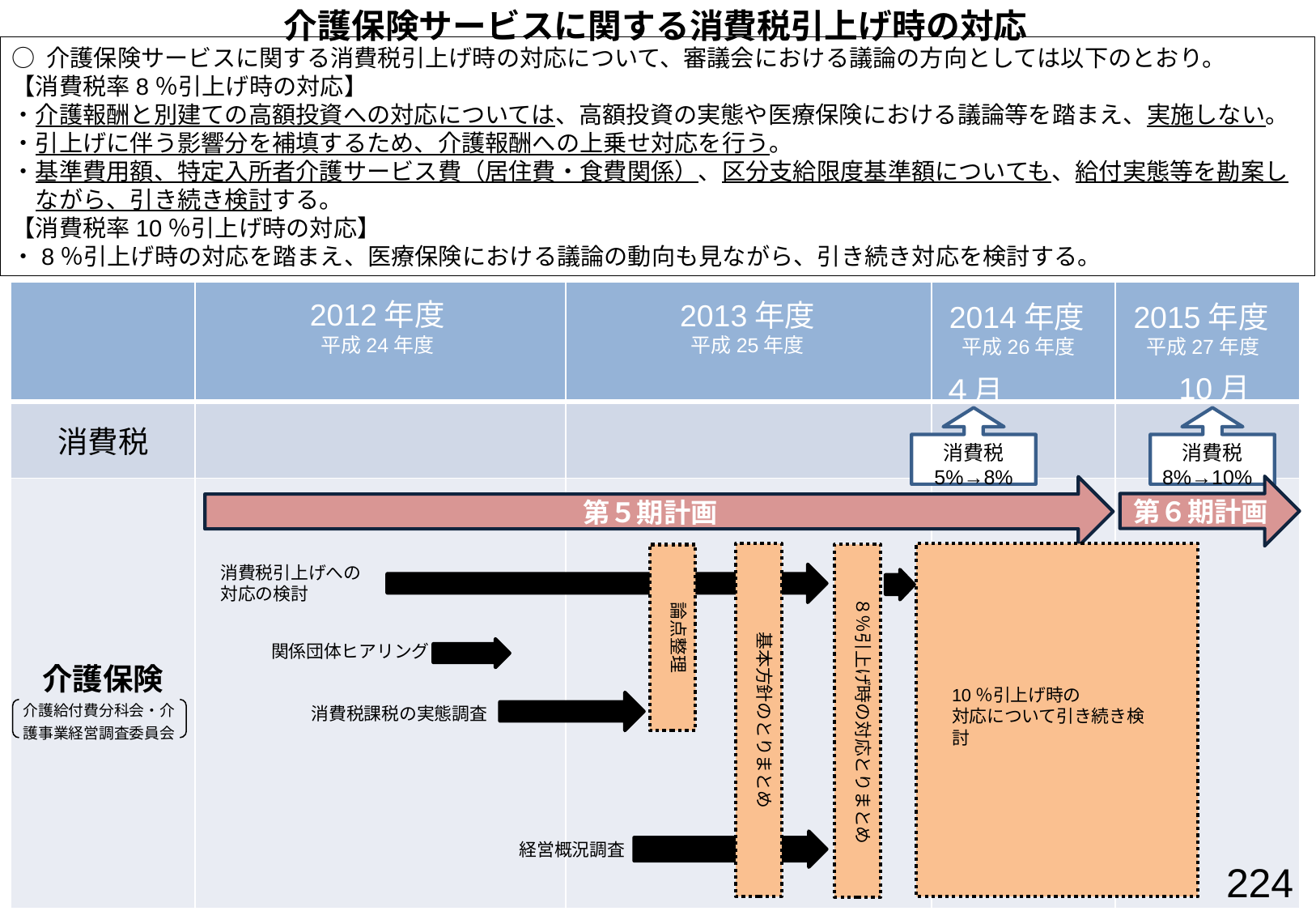

介護保険サービスに関する消費税引上げ時の対応
○ 介護保険サービスに関する消費税引上げ時の対応について、審議会における議論の方向としては以下のとおり。
【消費税率8％引上げ時の対応】
・介護報酬と別建ての高額投資への対応については、高額投資の実態や医療保険における議論等を踏まえ、実施しない。
・引上げに伴う影響分を補填するため、介護報酬への上乗せ対応を行う。
・基準費用額、特定入所者介護サービス費（居住費・食費関係）、区分支給限度基準額についても、給付実態等を勘案しながら、引き続き検討する。
【消費税率10％引上げ時の対応】
・8％引上げ時の対応を踏まえ、医療保険における議論の動向も見ながら、引き続き対応を検討する。
|  |  |  |  |  |
| --- | --- | --- | --- | --- |
| 消費税 |  |  |  |  |
| 介護保険 介護給付費分科会・介護事業経営調査委員会 |  |  |  |  |
2012年度
平成24年度
2013年度
平成25年度
2014年度
平成26年度
2015年度
平成27年度
10月
４月
消費税
5%→8%
消費税
8%→10%
第６期計画
第５期計画
基本方針のとりまとめ

論点整理
８％引上げ時の対応とりまとめ
消費税引上げへの対応の検討

関係団体ヒアリング

10％引上げ時の
対応について引き続き検討

消費税課税の実態調査

経営概況調査

224